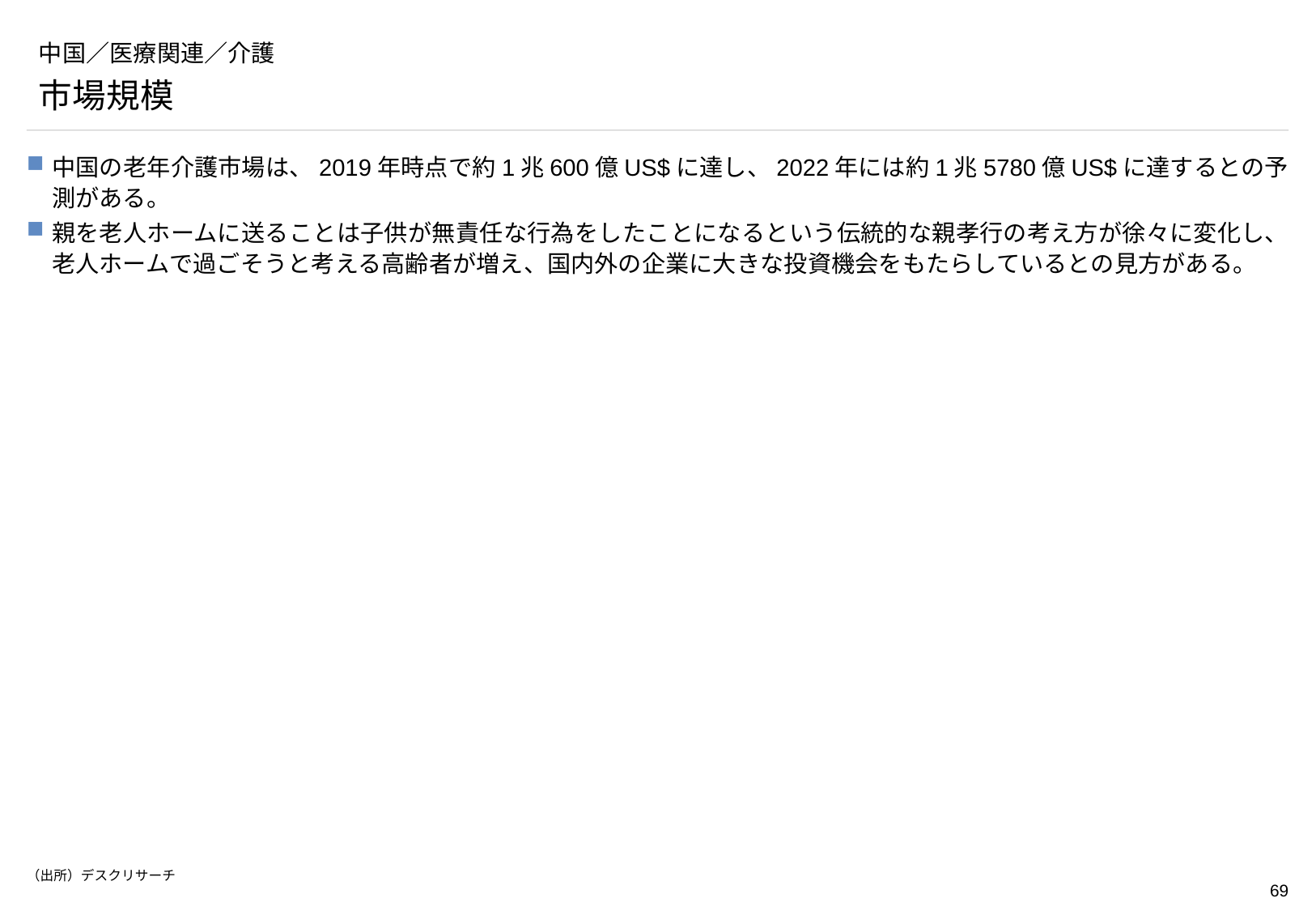

# 中国／医療関連／介護
市場規模
中国の老年介護市場は、2019年時点で約1兆600億US$に達し、2022年には約1兆5780億US$に達するとの予測がある。
親を老人ホームに送ることは子供が無責任な行為をしたことになるという伝統的な親孝行の考え方が徐々に変化し、老人ホームで過ごそうと考える高齢者が増え、国内外の企業に大きな投資機会をもたらしているとの見方がある。
（出所）デスクリサーチ